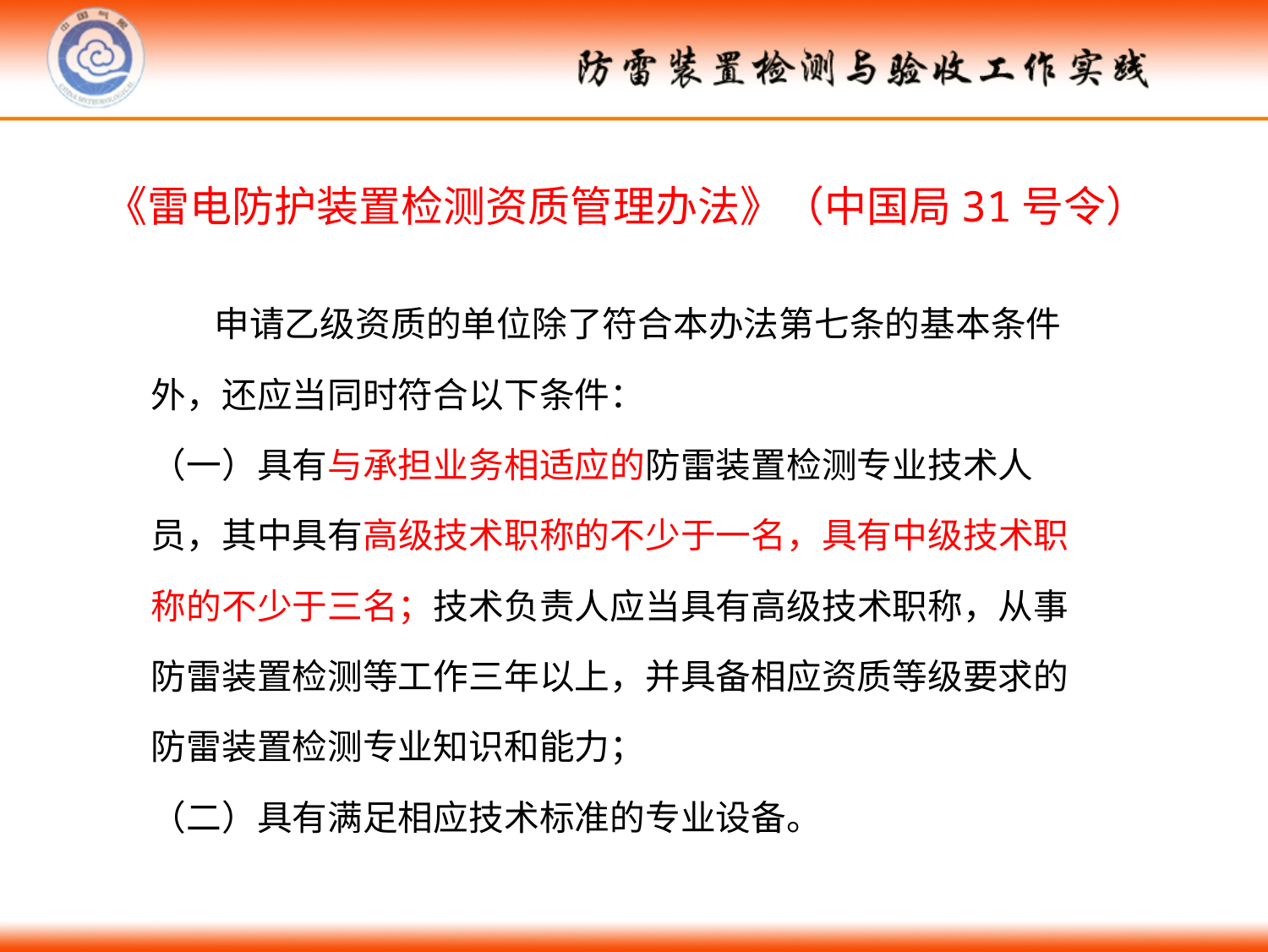

《雷电防护装置检测资质管理办法》（中国局31号令）
       申请乙级资质的单位除了符合本办法第七条的基本条件外，还应当同时符合以下条件：
（一）具有与承担业务相适应的防雷装置检测专业技术人员，其中具有高级技术职称的不少于一名，具有中级技术职称的不少于三名；技术负责人应当具有高级技术职称，从事防雷装置检测等工作三年以上，并具备相应资质等级要求的防雷装置检测专业知识和能力；
（二）具有满足相应技术标准的专业设备。